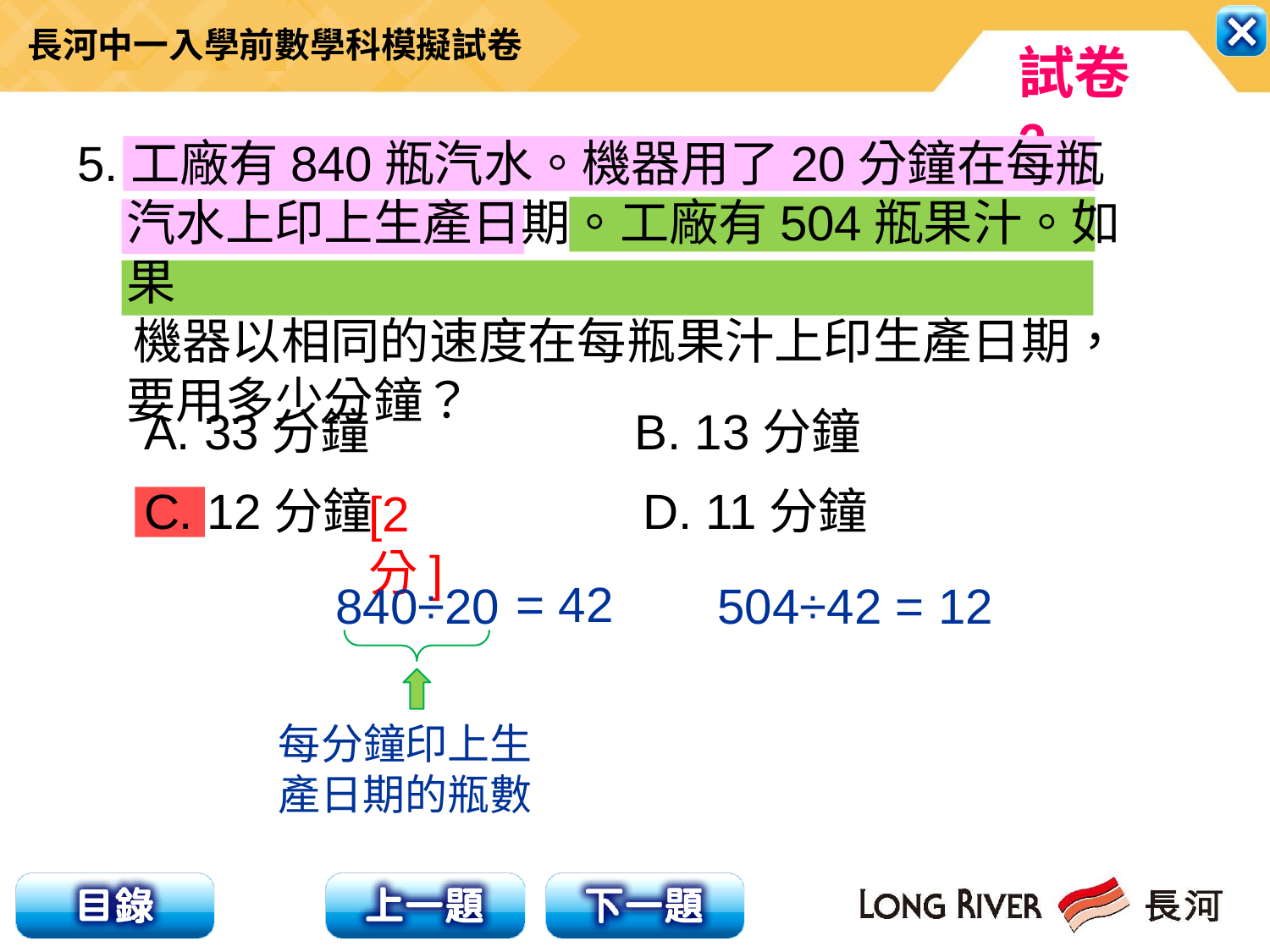

5.工廠有840瓶汽水。機器用了20分鐘在每瓶汽水上印上生產日期。工廠有504瓶果汁。如果
    機器以相同的速度在每瓶果汁上印生產日期，要用多少分鐘？

 A. 33分鐘                       B. 13分鐘
 C. 12分鐘　                   D. 11分鐘
[2分]

= 42
840÷20
504÷42 = 12

每分鐘印上生產日期的瓶數